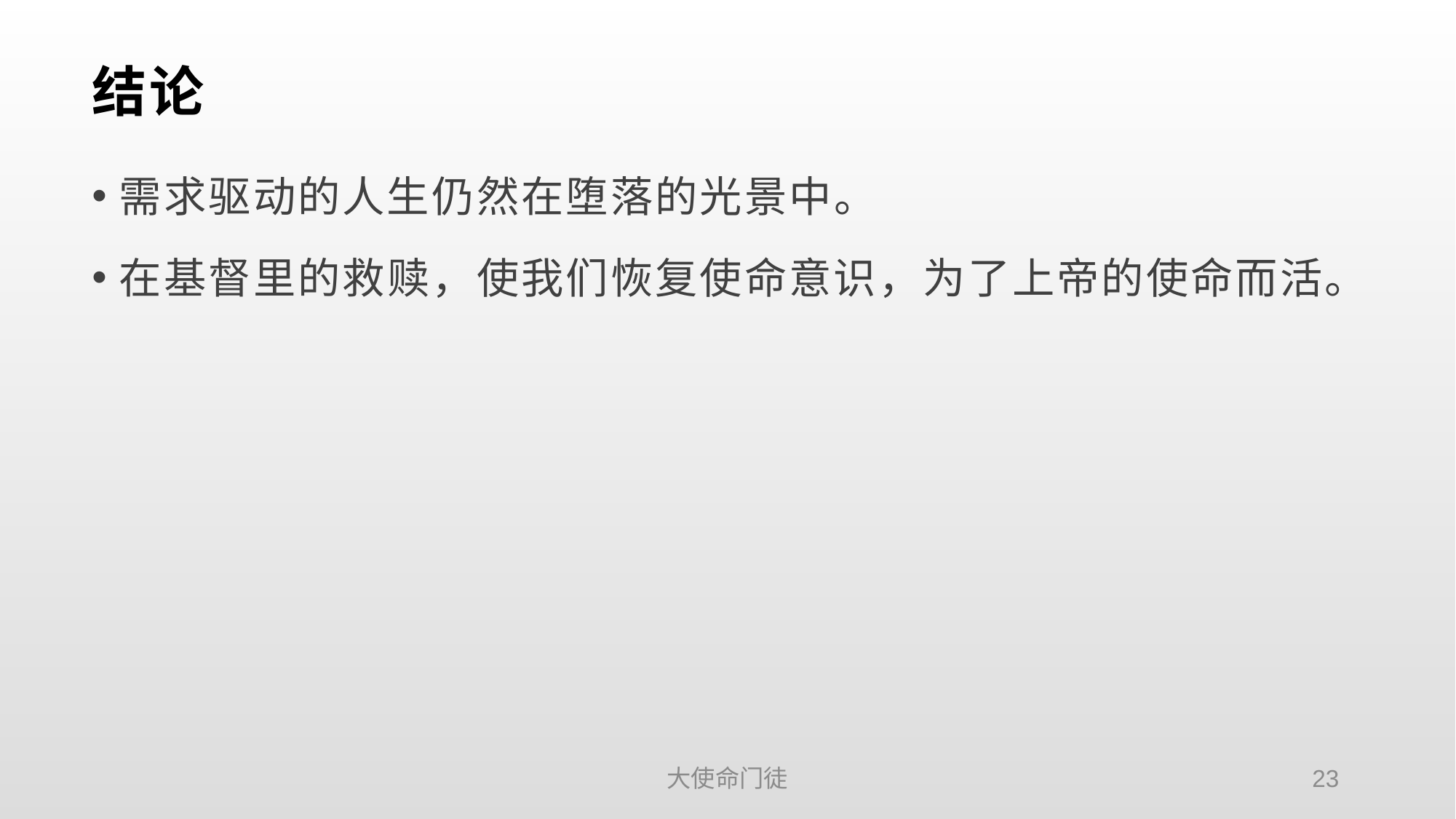

# 结论
需求驱动的人生仍然在堕落的光景中。
在基督里的救赎，使我们恢复使命意识，为了上帝的使命而活。
大使命门徒
23